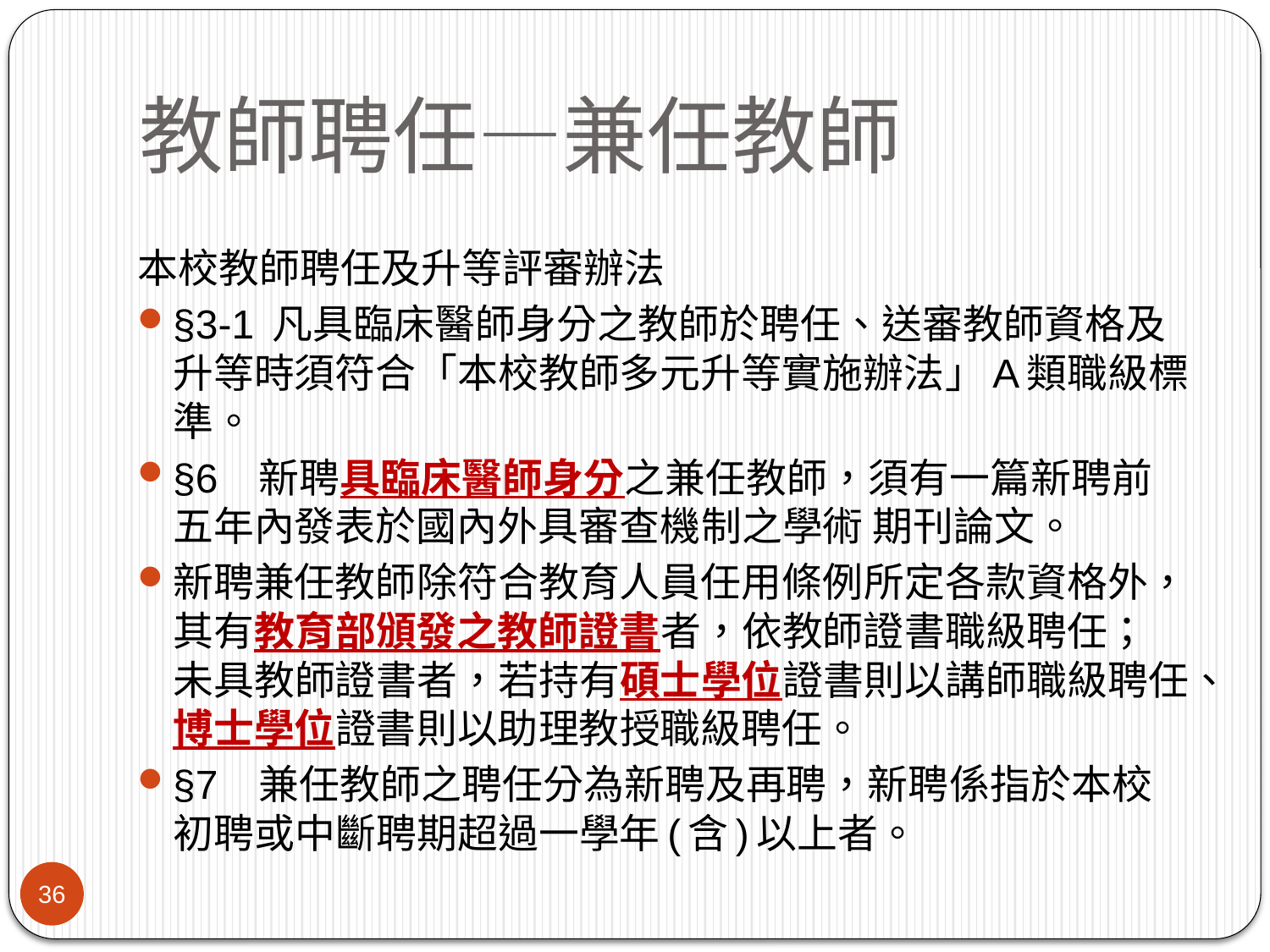

# 教師聘任—兼任教師
本校教師聘任及升等評審辦法
§3-1 凡具臨床醫師身分之教師於聘任、送審教師資格及升等時須符合「本校教師多元升等實施辦法」A類職級標準。
§6   新聘具臨床醫師身分之兼任教師，須有一篇新聘前五年內發表於國內外具審查機制之學術 期刊論文。
新聘兼任教師除符合教育人員任用條例所定各款資格外，其有教育部頒發之教師證書者，依教師證書職級聘任； 未具教師證書者，若持有碩士學位證書則以講師職級聘任、博士學位證書則以助理教授職級聘任。
§7   兼任教師之聘任分為新聘及再聘，新聘係指於本校初聘或中斷聘期超過一學年(含)以上者。

36